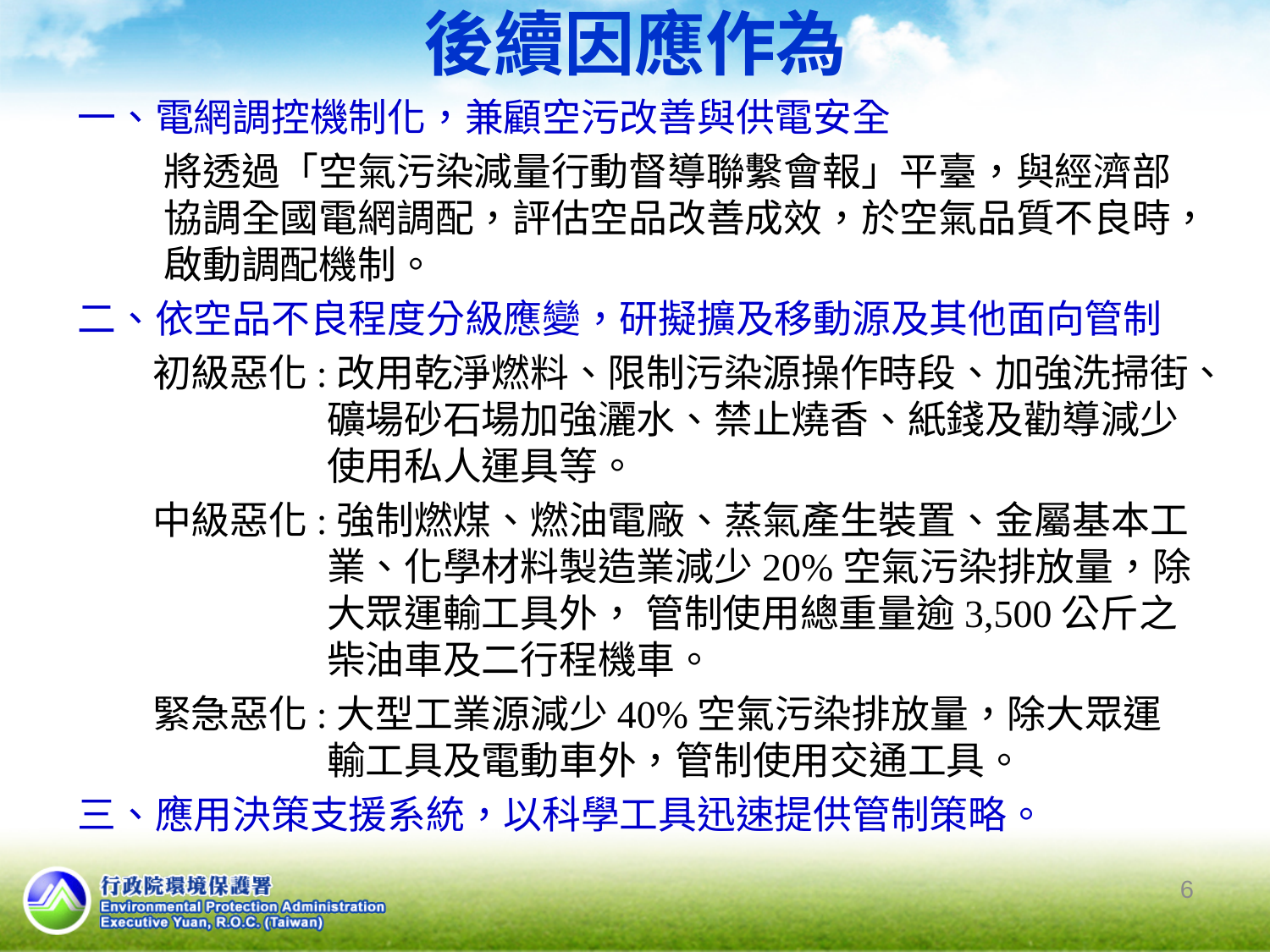

# 後續因應作為
一、電網調控機制化，兼顧空污改善與供電安全
將透過「空氣污染減量行動督導聯繫會報」平臺，與經濟部協調全國電網調配，評估空品改善成效，於空氣品質不良時，啟動調配機制。
二、依空品不良程度分級應變，研擬擴及移動源及其他面向管制
初級惡化:改用乾淨燃料、限制污染源操作時段、加強洗掃街、礦場砂石場加強灑水、禁止燒香、紙錢及勸導減少使用私人運具等。
中級惡化:強制燃煤、燃油電廠、蒸氣產生裝置、金屬基本工業、化學材料製造業減少20%空氣污染排放量，除大眾運輸工具外， 管制使用總重量逾3,500公斤之柴油車及二行程機車。
緊急惡化:大型工業源減少40%空氣污染排放量，除大眾運輸工具及電動車外，管制使用交通工具。
三、應用決策支援系統，以科學工具迅速提供管制策略。
6